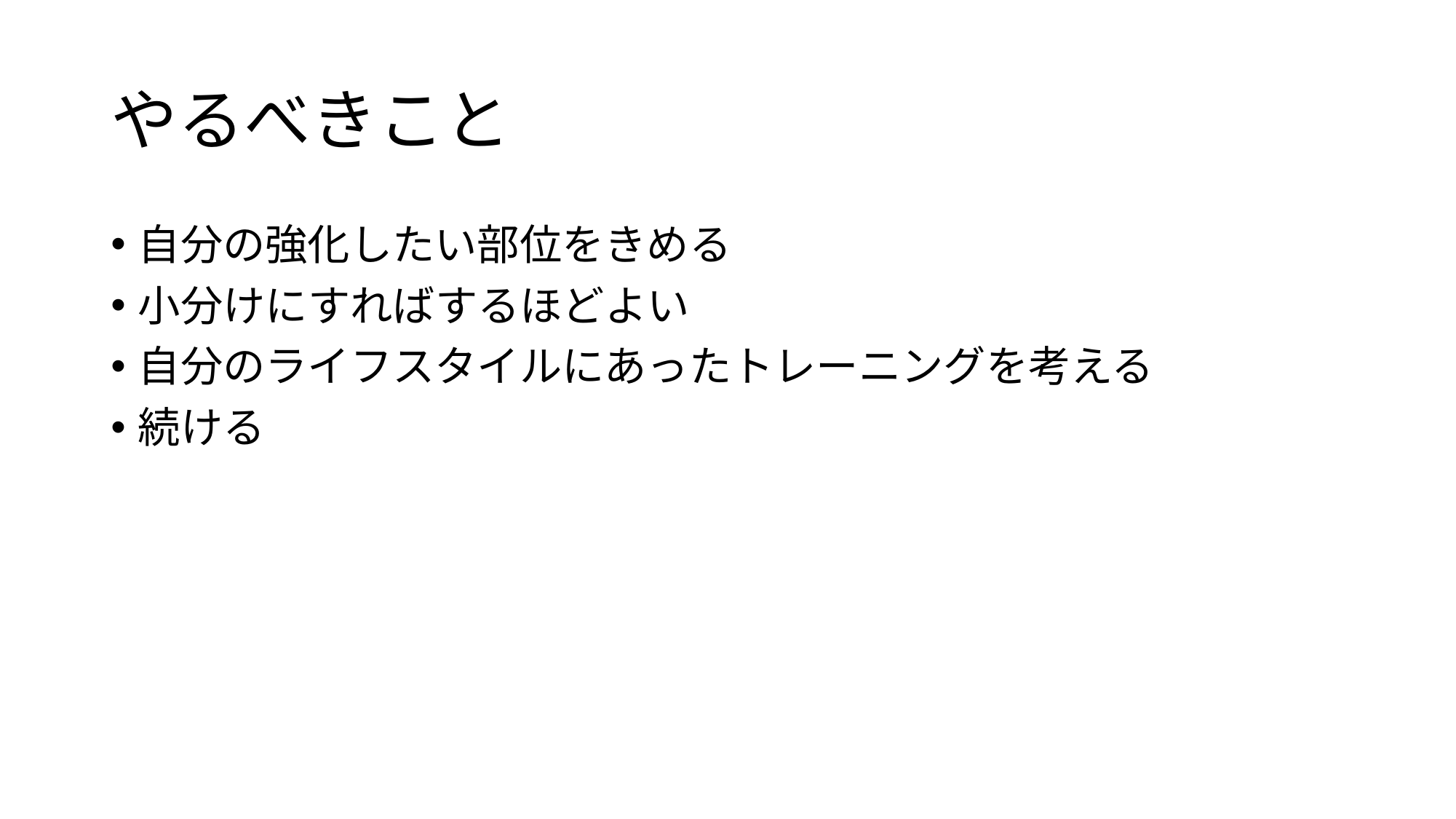

# やるべきこと
自分の強化したい部位をきめる
小分けにすればするほどよい
自分のライフスタイルにあったトレーニングを考える
続ける